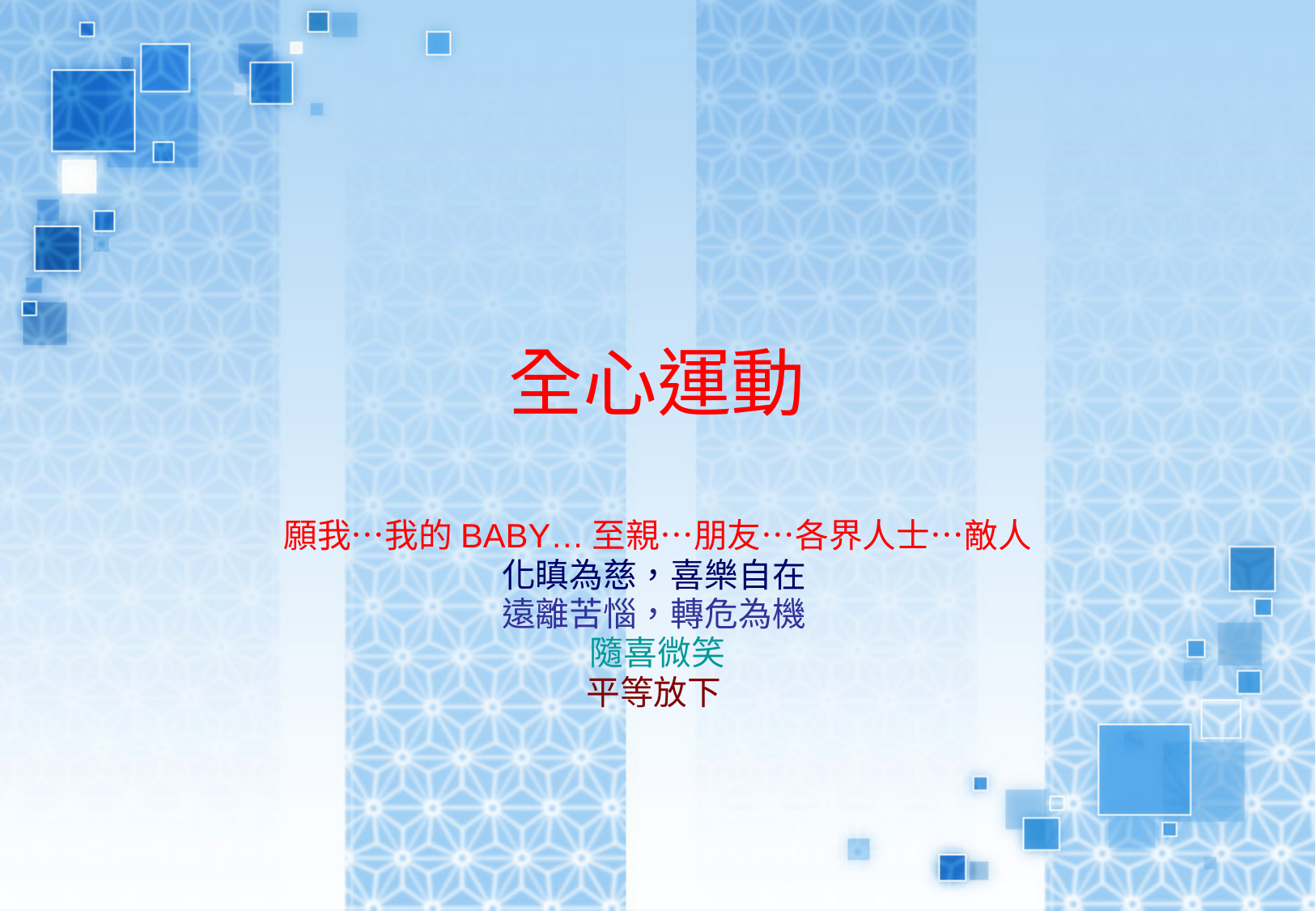

# 全心運動
願我…我的BABY…至親…朋友…各界人士…敵人
化瞋為慈，喜樂自在
遠離苦惱，轉危為機
隨喜微笑
平等放下